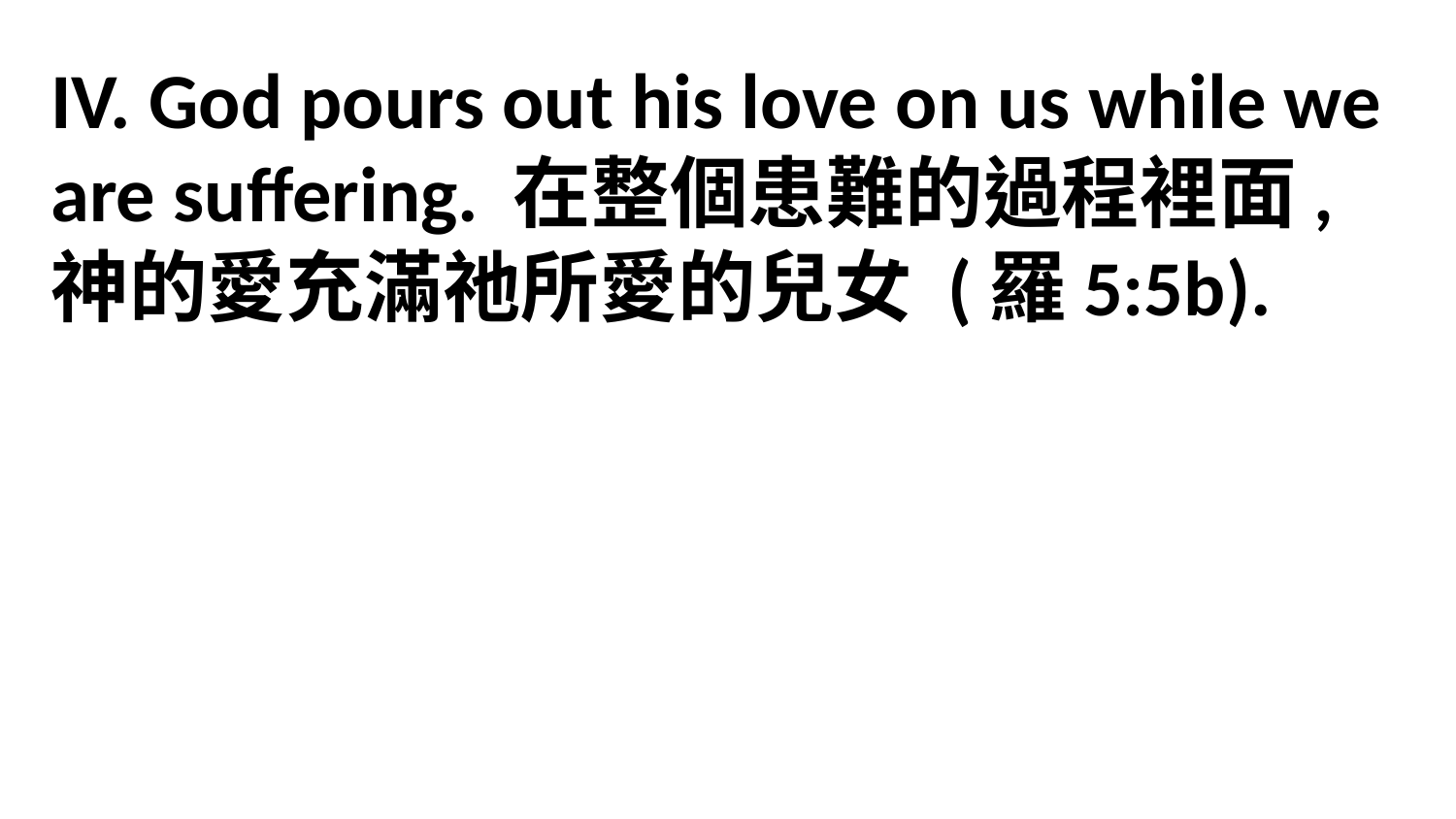

# IV. God pours out his love on us while we are suffering. 在整個患難的過程裡面, 神的愛充滿祂所愛的兒女 (羅5:5b).